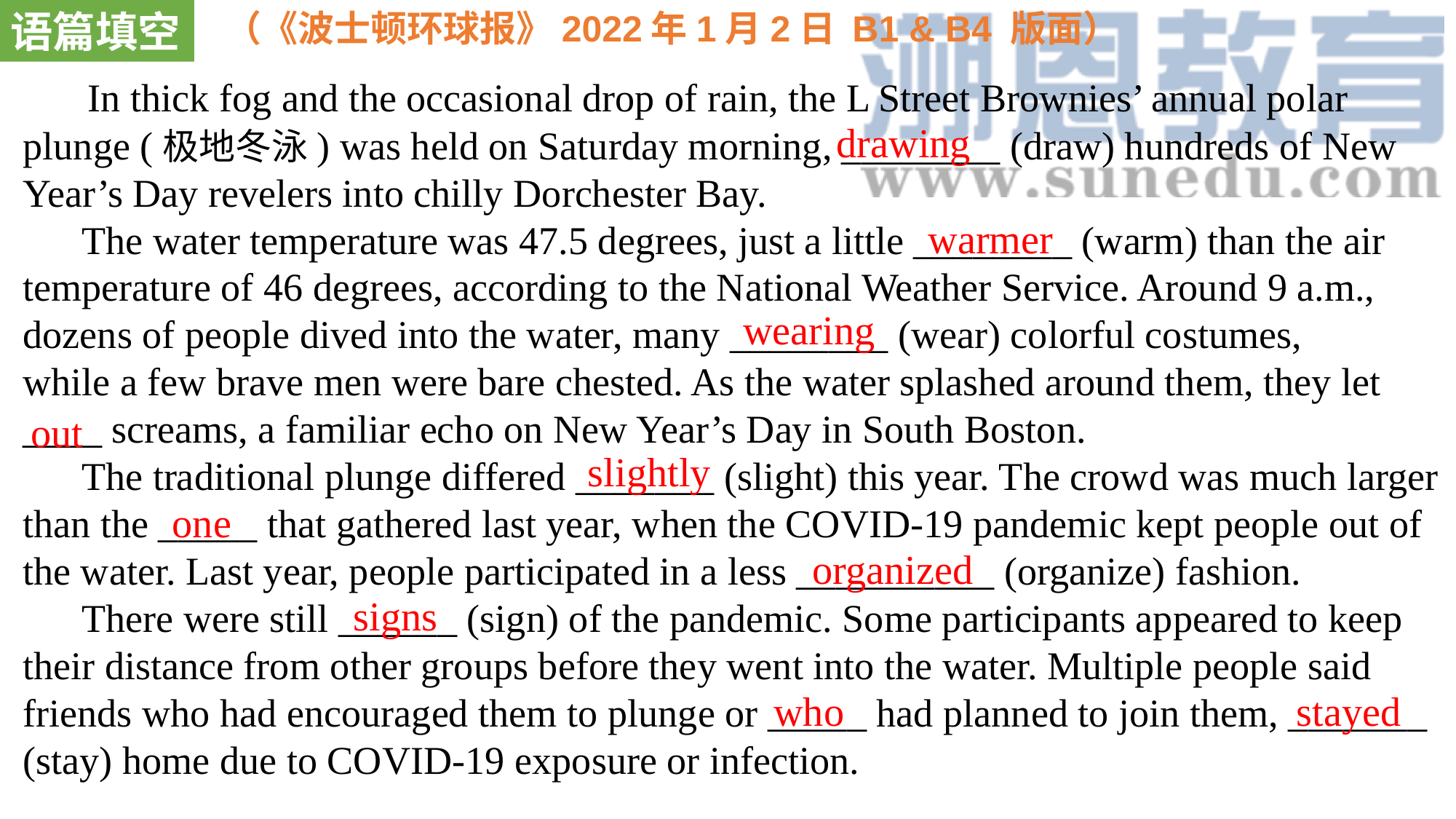

语篇填空
（《波士顿环球报》2022年1月2日 B1 & B4 版面）
       In thick fog and the occasional drop of rain, the L Street Brownies’ annual polar plunge (极地冬泳) was held on Saturday morning, ________ (draw) hundreds of New Year’s Day revelers into chilly Dorchester Bay.
      The water temperature was 47.5 degrees, just a little ________ (warm) than the air temperature of 46 degrees, according to the National Weather Service. Around 9 a.m., dozens of people dived into the water, many ________ (wear) colorful costumes,
while a few brave men were bare chested. As the water splashed around them, they let ____ screams, a familiar echo on New Year’s Day in South Boston.
      The traditional plunge differed _______ (slight) this year. The crowd was much larger than the _____ that gathered last year, when the COVID-19 pandemic kept people out of the water. Last year, people participated in a less __________ (organize) fashion.
      There were still ______ (sign) of the pandemic. Some participants appeared to keep their distance from other groups before they went into the water. Multiple people said friends who had encouraged them to plunge or _____ had planned to join them, _______ (stay) home due to COVID-19 exposure or infection.
drawing
warmer
wearing
out
slightly
one
organized
signs
who
stayed